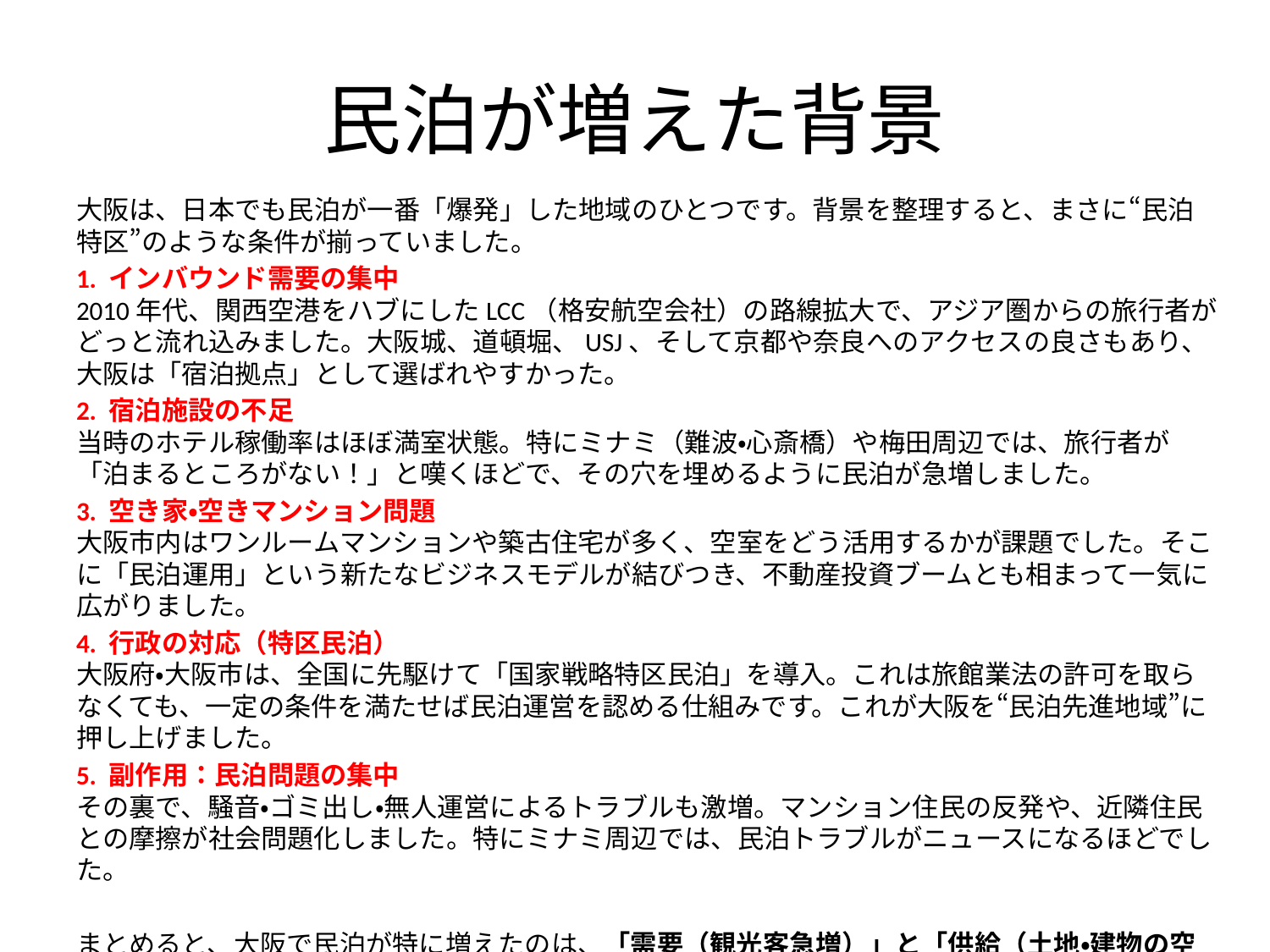

# 民泊が増えた背景
大阪は、日本でも民泊が一番「爆発」した地域のひとつです。背景を整理すると、まさに“民泊特区”のような条件が揃っていました。
1. インバウンド需要の集中
2010年代、関西空港をハブにしたLCC（格安航空会社）の路線拡大で、アジア圏からの旅行者がどっと流れ込みました。大阪城、道頓堀、USJ、そして京都や奈良へのアクセスの良さもあり、大阪は「宿泊拠点」として選ばれやすかった。
2. 宿泊施設の不足
当時のホテル稼働率はほぼ満室状態。特にミナミ（難波・心斎橋）や梅田周辺では、旅行者が「泊まるところがない！」と嘆くほどで、その穴を埋めるように民泊が急増しました。
3. 空き家・空きマンション問題
大阪市内はワンルームマンションや築古住宅が多く、空室をどう活用するかが課題でした。そこに「民泊運用」という新たなビジネスモデルが結びつき、不動産投資ブームとも相まって一気に広がりました。
4. 行政の対応（特区民泊）
大阪府・大阪市は、全国に先駆けて「国家戦略特区民泊」を導入。これは旅館業法の許可を取らなくても、一定の条件を満たせば民泊運営を認める仕組みです。これが大阪を“民泊先進地域”に押し上げました。
5. 副作用：民泊問題の集中
その裏で、騒音・ゴミ出し・無人運営によるトラブルも激増。マンション住民の反発や、近隣住民との摩擦が社会問題化しました。特にミナミ周辺では、民泊トラブルがニュースになるほどでした。

まとめると、大阪で民泊が特に増えたのは、「需要（観光客急増）」と「供給（土地・建物の空き）」と「規制緩和」の三拍子が揃ったからです。そして全国的にも、ここ大阪が“民泊ブームの震源地”だったとも言えます。